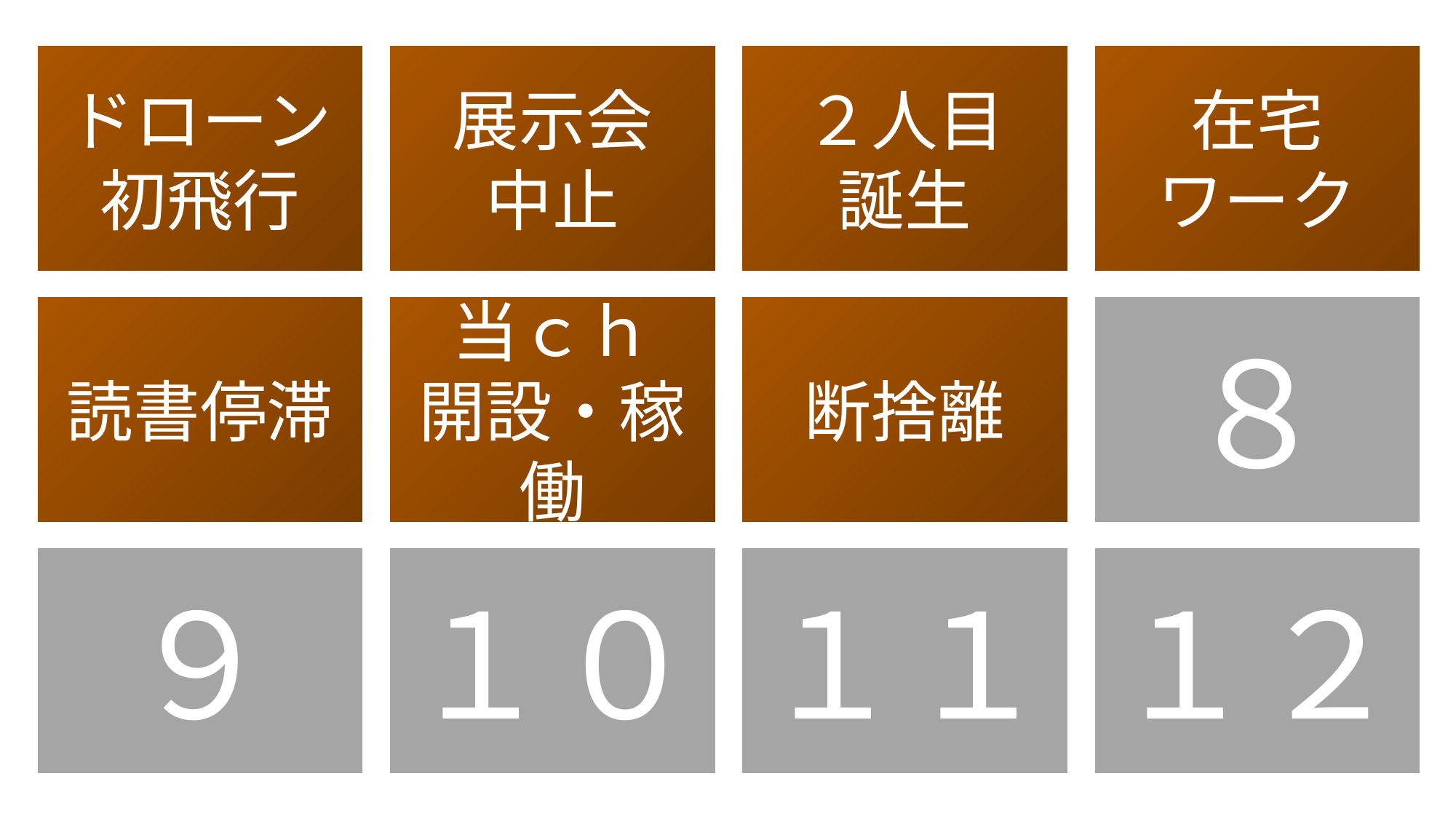

※テキストボックスはテキストを書き換えてください。
※番号の図形の背面にテキストボックスがありますので、テキストを書き換えてください。
１
ドローン
初飛行
２
展示会
中止
３
２人目
誕生
４
在宅
ワーク
５
読書停滞
６
当ｃｈ
開設・稼働
７
断捨離
引越し
８
配信事業
９
当ｃｈ
再稼働
１０
鬼滅
１１
料理
１２